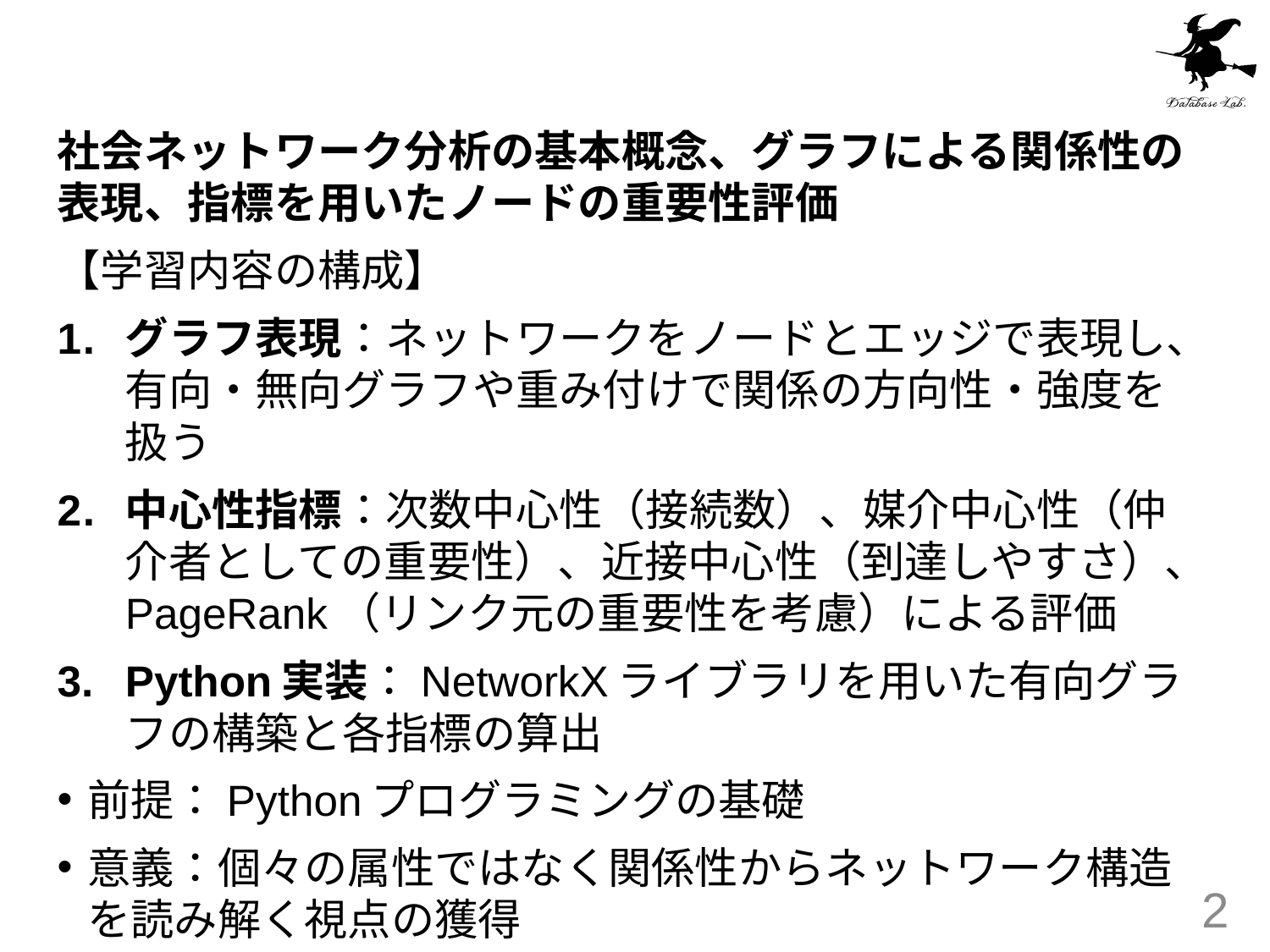

#
社会ネットワーク分析の基本概念、グラフによる関係性の表現、指標を用いたノードの重要性評価
【学習内容の構成】
グラフ表現：ネットワークをノードとエッジで表現し、有向・無向グラフや重み付けで関係の方向性・強度を扱う
中心性指標：次数中心性（接続数）、媒介中心性（仲介者としての重要性）、近接中心性（到達しやすさ）、PageRank（リンク元の重要性を考慮）による評価
Python実装：NetworkXライブラリを用いた有向グラフの構築と各指標の算出
前提：Pythonプログラミングの基礎
意義：個々の属性ではなく関係性からネットワーク構造を読み解く視点の獲得
2